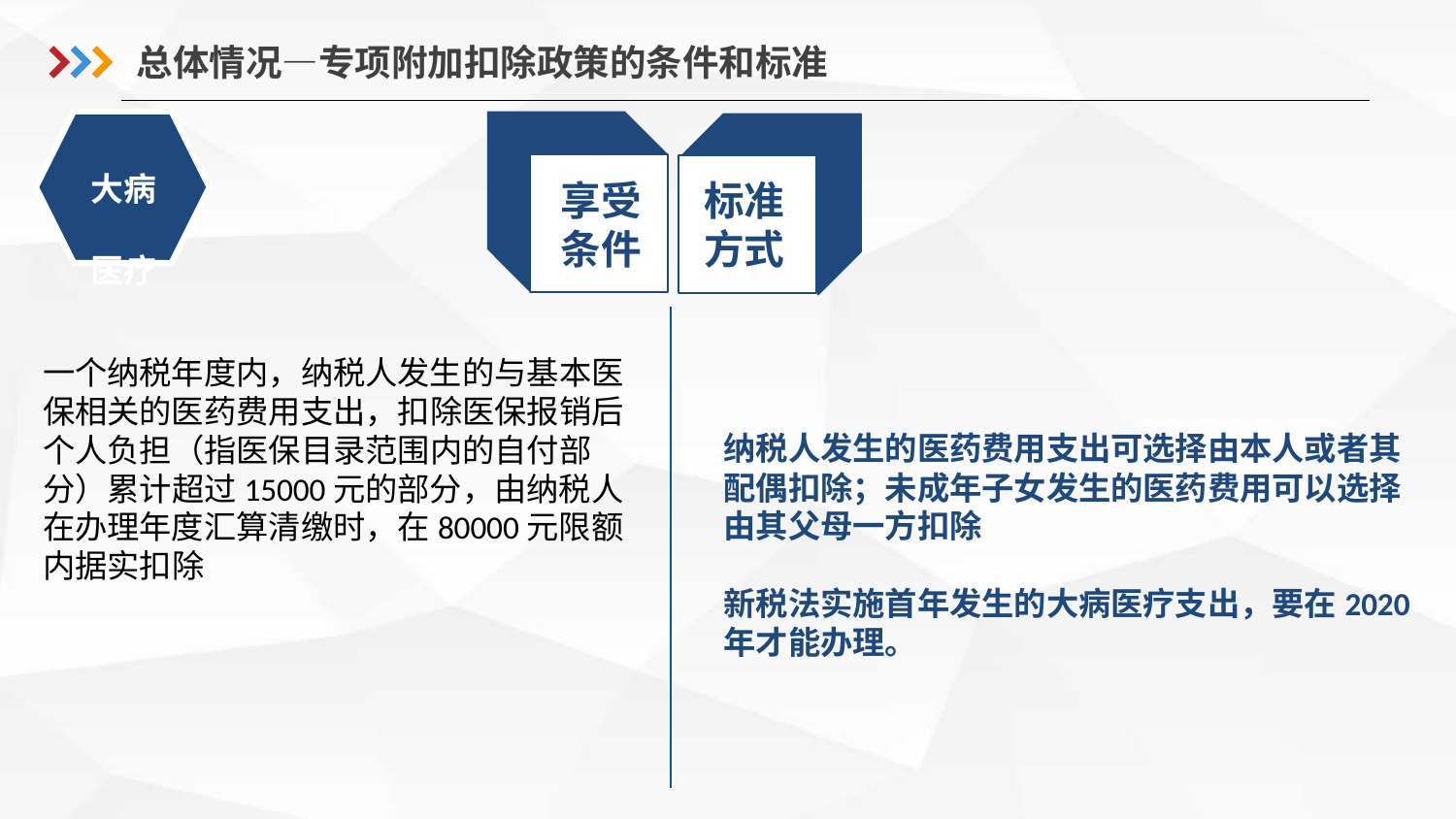

总体情况—专项附加扣除政策的条件和标准

大病
医疗

享受
条件

标准
方式

一个纳税年度内，纳税人发生的与基本医保相关的医药费用支出，扣除医保报销后个人负担（指医保目录范围内的自付部分）累计超过15000元的部分，由纳税人在办理年度汇算清缴时，在80000元限额内据实扣除
纳税人发生的医药费用支出可选择由本人或者其配偶扣除；未成年子女发生的医药费用可以选择由其父母一方扣除

新税法实施首年发生的大病医疗支出，要在2020年才能办理。